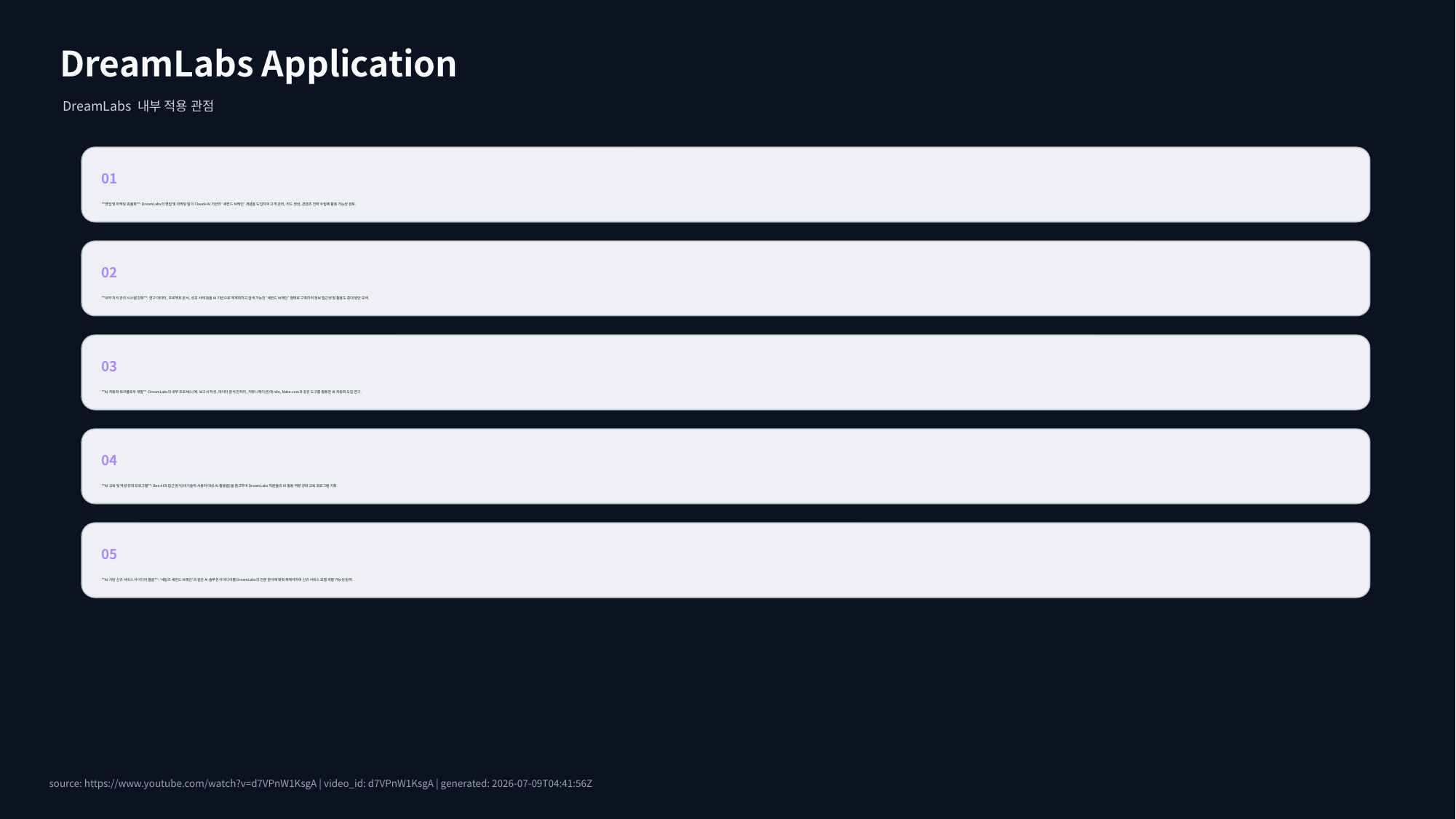

DreamLabs Application
DreamLabs 내부 적용 관점

01
**영업 및 마케팅 효율화**: DreamLabs의 영업 및 마케팅 팀이 Claude AI 기반의 '세컨드 브레인' 개념을 도입하여 고객 관리, 리드 생성, 콘텐츠 전략 수립에 활용 가능성 검토.

02
**내부 지식 관리 시스템 강화**: 연구 데이터, 프로젝트 문서, 성공 사례 등을 AI 기반으로 체계화하고 검색 가능한 '세컨드 브레인' 형태로 구축하여 정보 접근성 및 활용도 증대 방안 모색.

03
**AI 자동화 워크플로우 개발**: DreamLabs의 내부 프로세스(예: 보고서 작성, 데이터 분석 전처리, 커뮤니케이션)에 n8n, Make.com과 같은 도구를 활용한 AI 자동화 도입 연구.

04
**AI 교육 및 역량 강화 프로그램**: Ben AI의 접근 방식(비기술적 사용자 대상 AI 활용법)을 참고하여 DreamLabs 직원들의 AI 활용 역량 강화 교육 프로그램 기획.

05
**AI 기반 신규 서비스 아이디어 발굴**: '세일즈 세컨드 브레인'과 같은 AI 솔루션 아이디어를 DreamLabs의 전문 분야에 맞춰 재해석하여 신규 서비스 모델 개발 가능성 탐색.
source: https://www.youtube.com/watch?v=d7VPnW1KsgA | video_id: d7VPnW1KsgA | generated: 2026-07-09T04:41:56Z